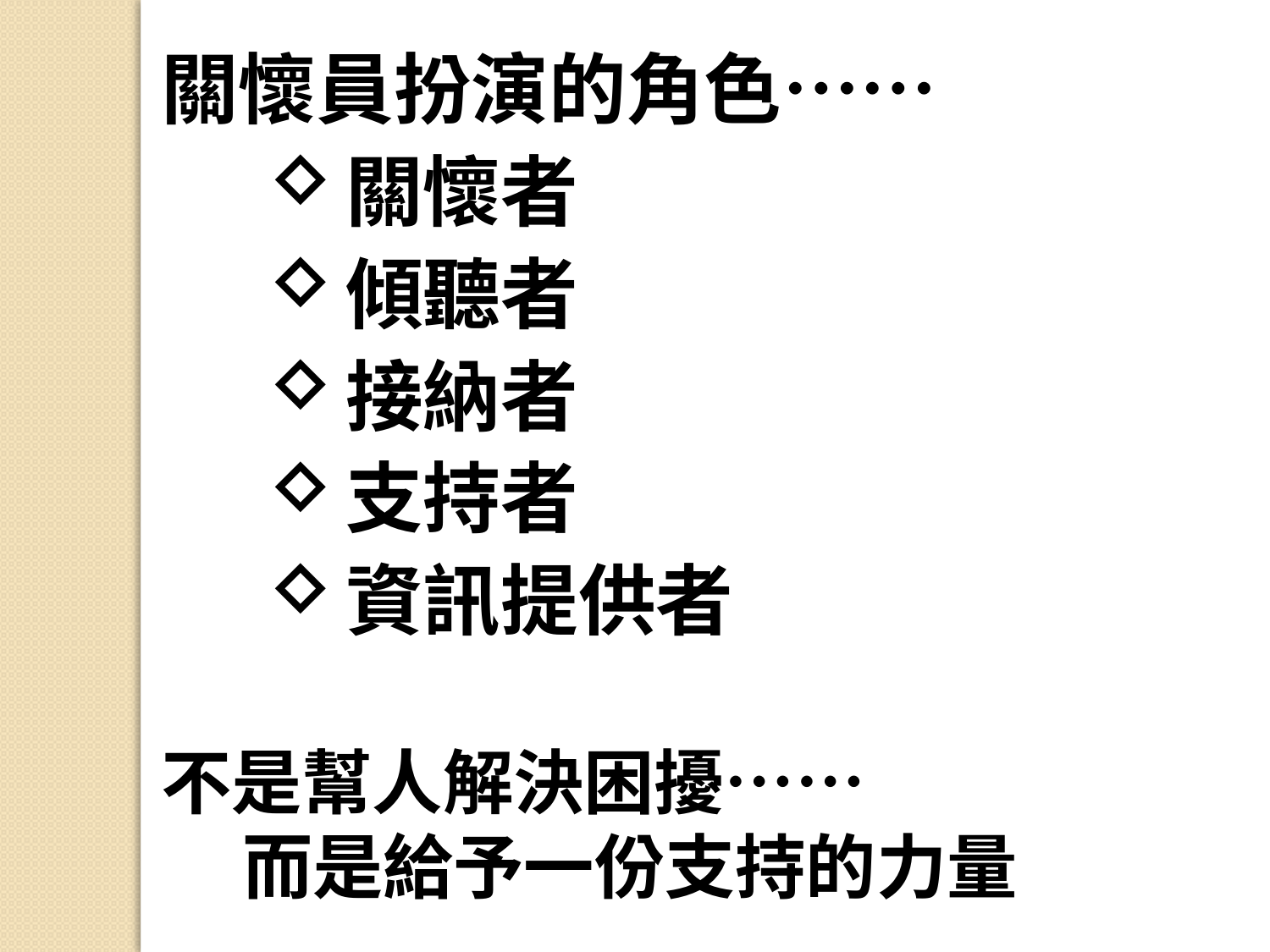

關懷員扮演的角色……
關懷者
傾聽者
接納者
支持者
資訊提供者

不是幫人解決困擾……
    而是給予一份支持的力量